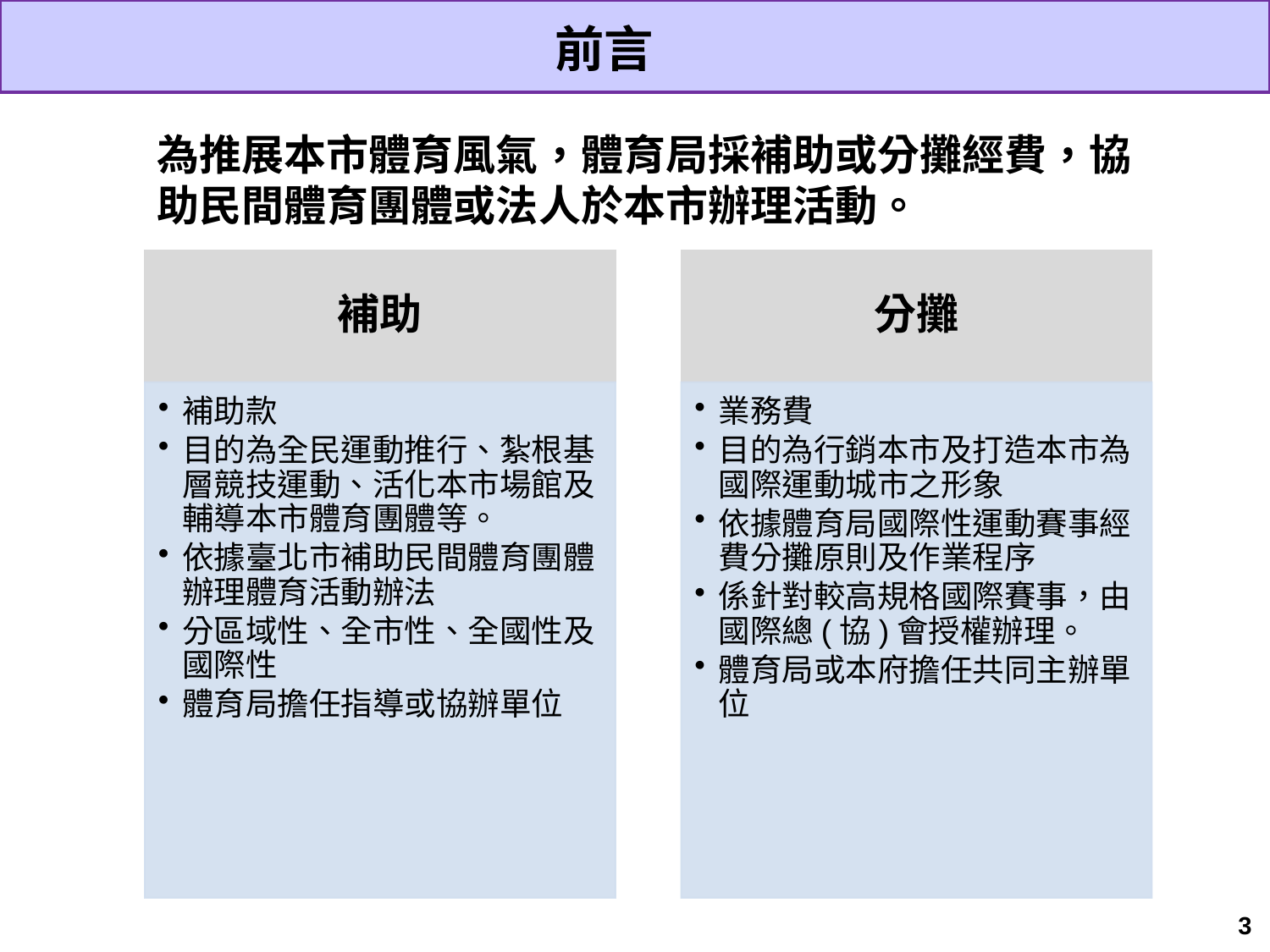

前言
為推展本市體育風氣，體育局採補助或分攤經費，協助民間體育團體或法人於本市辦理活動。
補助
補助款
目的為全民運動推行、紮根基層競技運動、活化本市場館及輔導本市體育團體等。
依據臺北市補助民間體育團體辦理體育活動辦法
分區域性、全市性、全國性及國際性
體育局擔任指導或協辦單位
分攤
業務費
目的為行銷本市及打造本市為國際運動城市之形象
依據體育局國際性運動賽事經費分攤原則及作業程序
係針對較高規格國際賽事，由國際總(協)會授權辦理。
體育局或本府擔任共同主辦單位
3